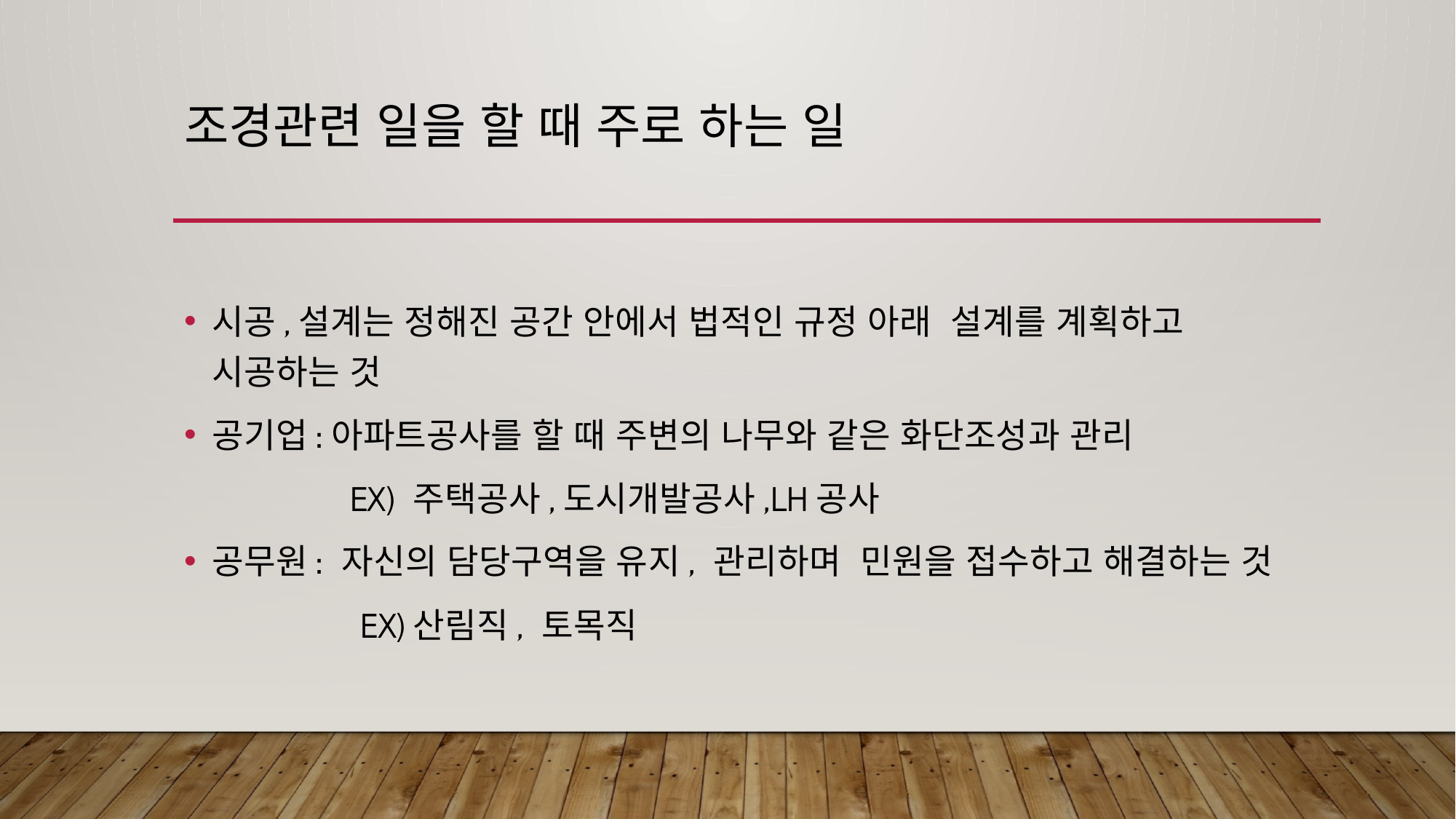

# 조경관련 일을 할 때 주로 하는 일

시공,설계는 정해진 공간 안에서 법적인 규정 아래  설계를 계획하고 시공하는 것
공기업:아파트공사를 할 때 주변의 나무와 같은 화단조성과 관리
                EX) 주택공사,도시개발공사,LH공사
공무원: 자신의 담당구역을 유지, 관리하며  민원을 접수하고 해결하는 것
                 EX)산림직, 토목직